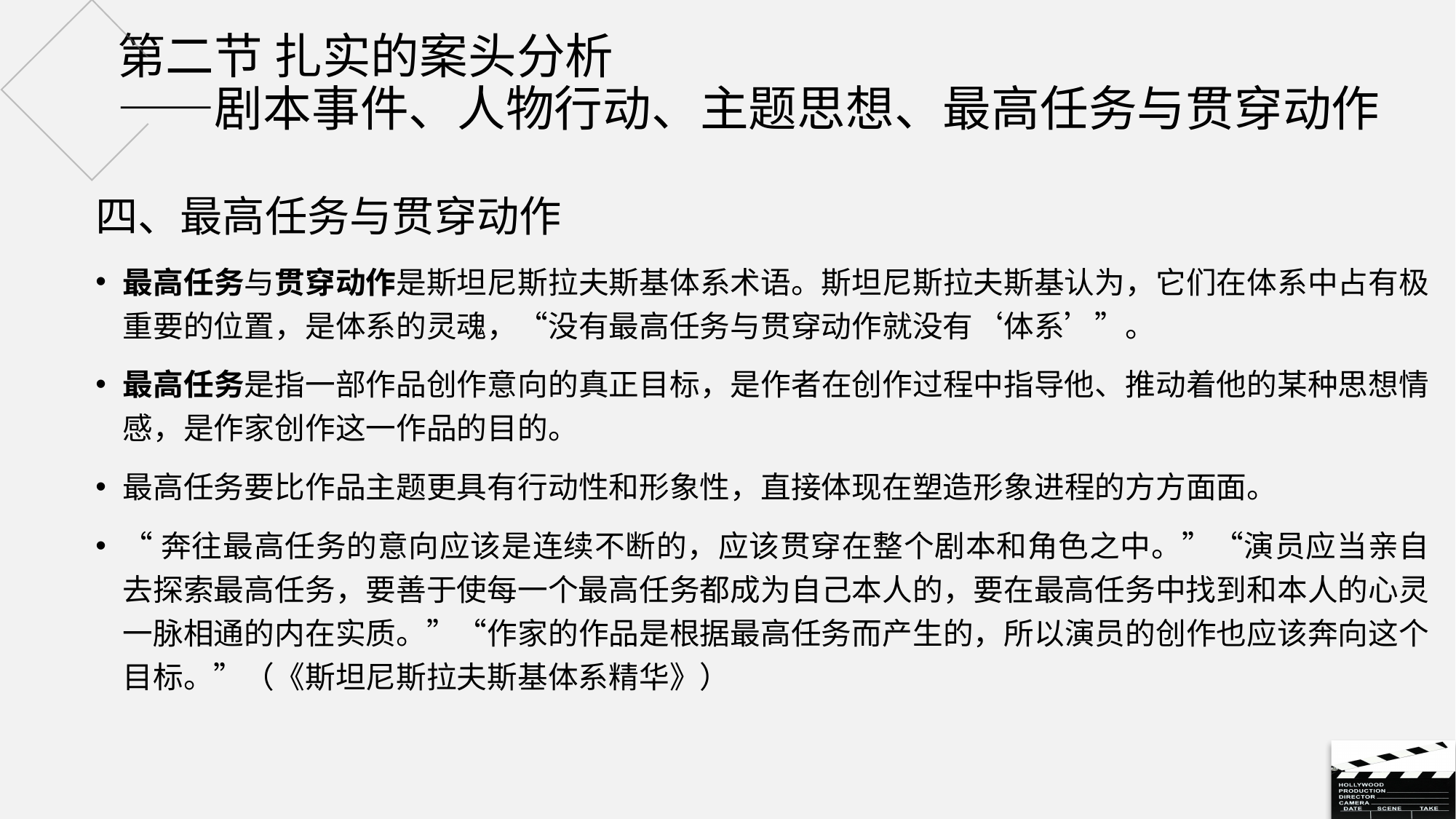

# 第二节 扎实的案头分析 ——剧本事件、人物行动、主题思想、最高任务与贯穿动作
四、最高任务与贯穿动作
最高任务与贯穿动作是斯坦尼斯拉夫斯基体系术语。斯坦尼斯拉夫斯基认为，它们在体系中占有极重要的位置，是体系的灵魂，“没有最高任务与贯穿动作就没有‘体系’”。
最高任务是指一部作品创作意向的真正目标，是作者在创作过程中指导他、推动着他的某种思想情感，是作家创作这一作品的目的。
最高任务要比作品主题更具有行动性和形象性，直接体现在塑造形象进程的方方面面。
“奔往最高任务的意向应该是连续不断的，应该贯穿在整个剧本和角色之中。”“演员应当亲自去探索最高任务，要善于使每一个最高任务都成为自己本人的，要在最高任务中找到和本人的心灵一脉相通的内在实质。”“作家的作品是根据最高任务而产生的，所以演员的创作也应该奔向这个目标。”（《斯坦尼斯拉夫斯基体系精华》）